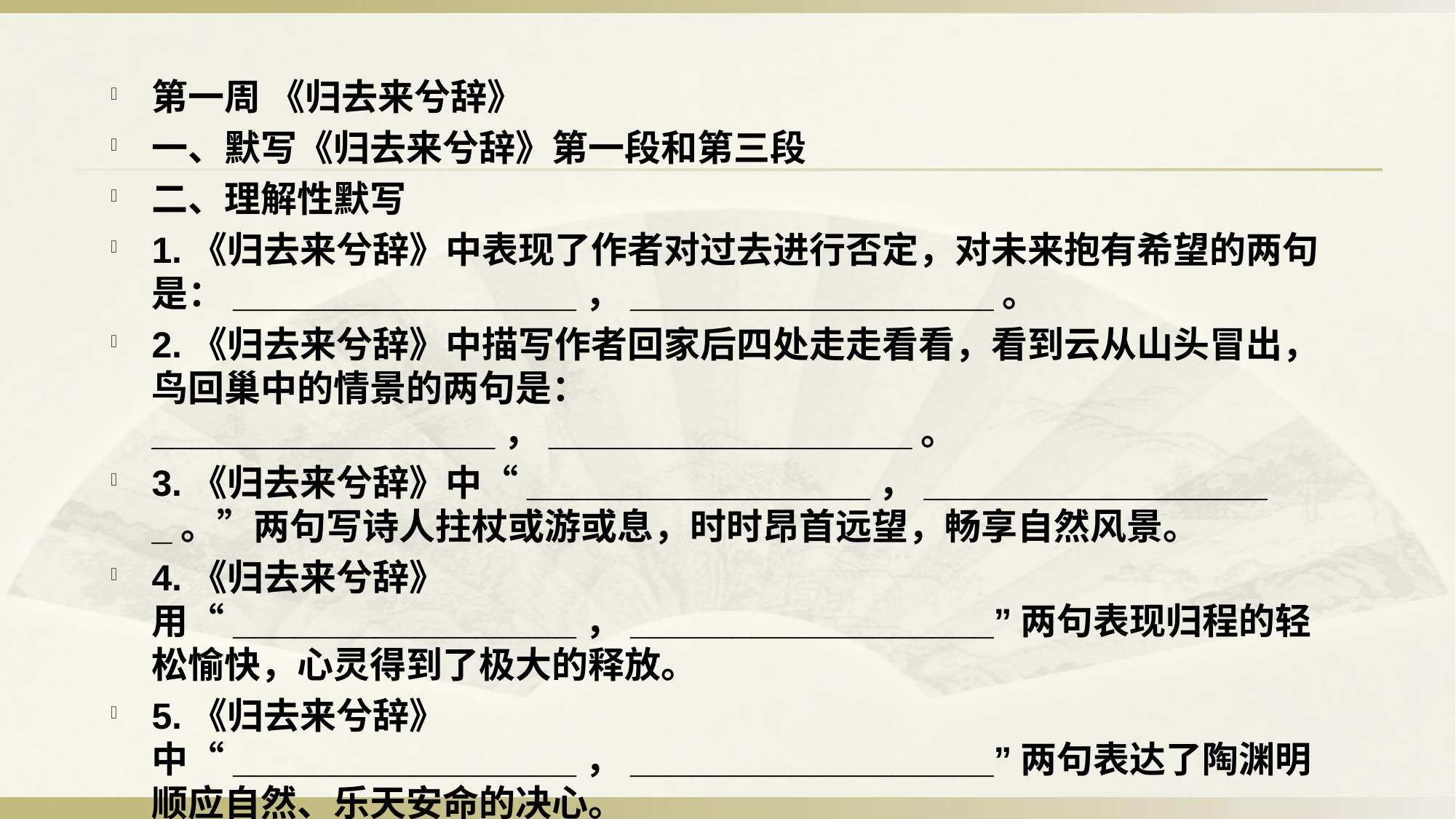

第一周 《归去来兮辞》
一、默写《归去来兮辞》第一段和第三段
二、理解性默写
1.《归去来兮辞》中表现了作者对过去进行否定，对未来抱有希望的两句是：_________________，__________________。
2.《归去来兮辞》中描写作者回家后四处走走看看，看到云从山头冒出，鸟回巢中的情景的两句是：_________________，__________________。
3.《归去来兮辞》中“_________________，__________________。”两句写诗人拄杖或游或息，时时昂首远望，畅享自然风景。
4.《归去来兮辞》用“_________________，__________________”两句表现归程的轻松愉快，心灵得到了极大的释放。
5.《归去来兮辞》中“_________________，__________________”两句表达了陶渊明顺应自然、乐天安命的决心。